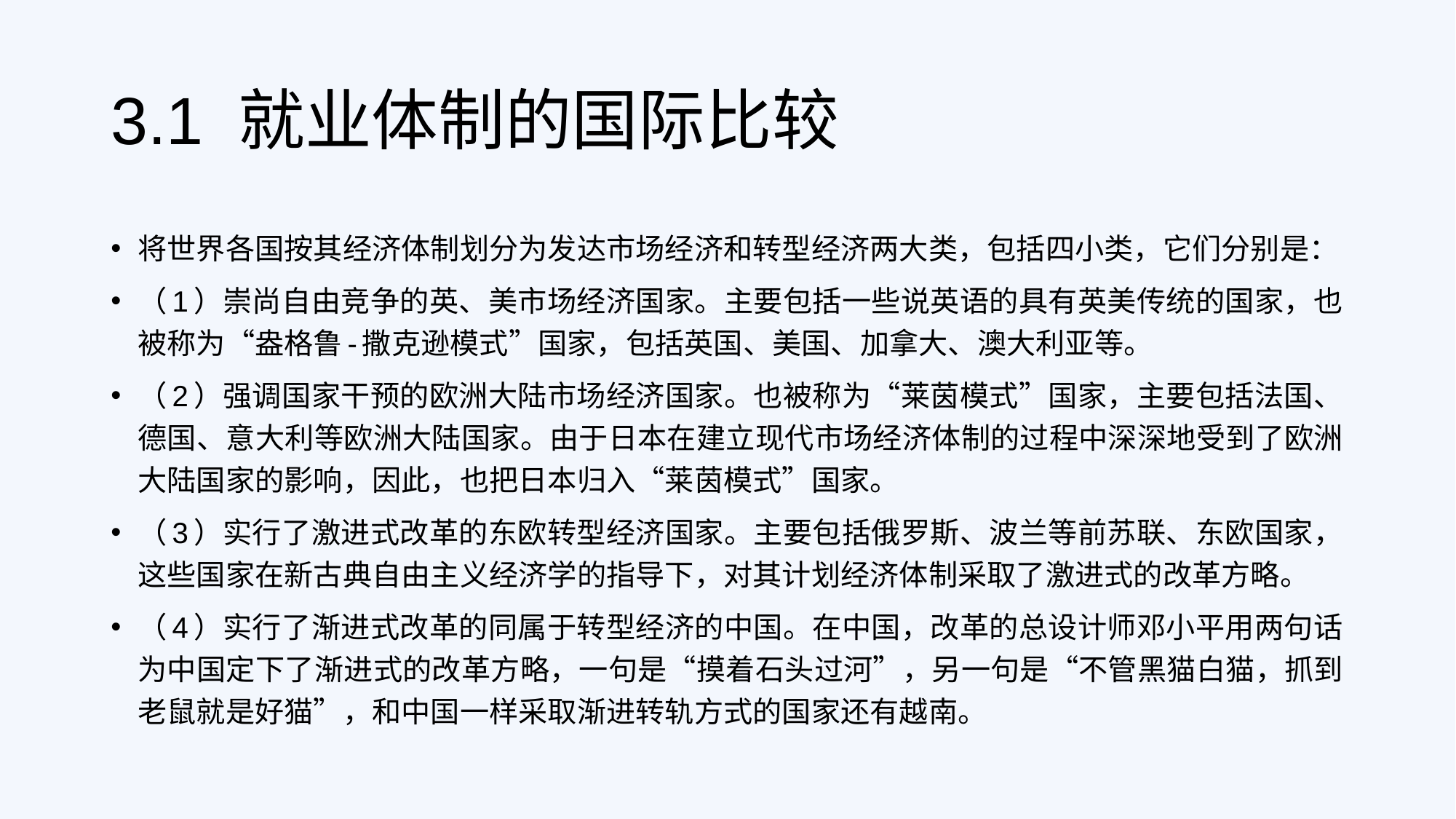

# 3.1 就业体制的国际比较
将世界各国按其经济体制划分为发达市场经济和转型经济两大类，包括四小类，它们分别是：
（1）崇尚自由竞争的英、美市场经济国家。主要包括一些说英语的具有英美传统的国家，也被称为“盎格鲁-撒克逊模式”国家，包括英国、美国、加拿大、澳大利亚等。
（2）强调国家干预的欧洲大陆市场经济国家。也被称为“莱茵模式”国家，主要包括法国、德国、意大利等欧洲大陆国家。由于日本在建立现代市场经济体制的过程中深深地受到了欧洲大陆国家的影响，因此，也把日本归入“莱茵模式”国家。
（3）实行了激进式改革的东欧转型经济国家。主要包括俄罗斯、波兰等前苏联、东欧国家，这些国家在新古典自由主义经济学的指导下，对其计划经济体制采取了激进式的改革方略。
（4）实行了渐进式改革的同属于转型经济的中国。在中国，改革的总设计师邓小平用两句话为中国定下了渐进式的改革方略，一句是“摸着石头过河”，另一句是“不管黑猫白猫，抓到老鼠就是好猫”，和中国一样采取渐进转轨方式的国家还有越南。